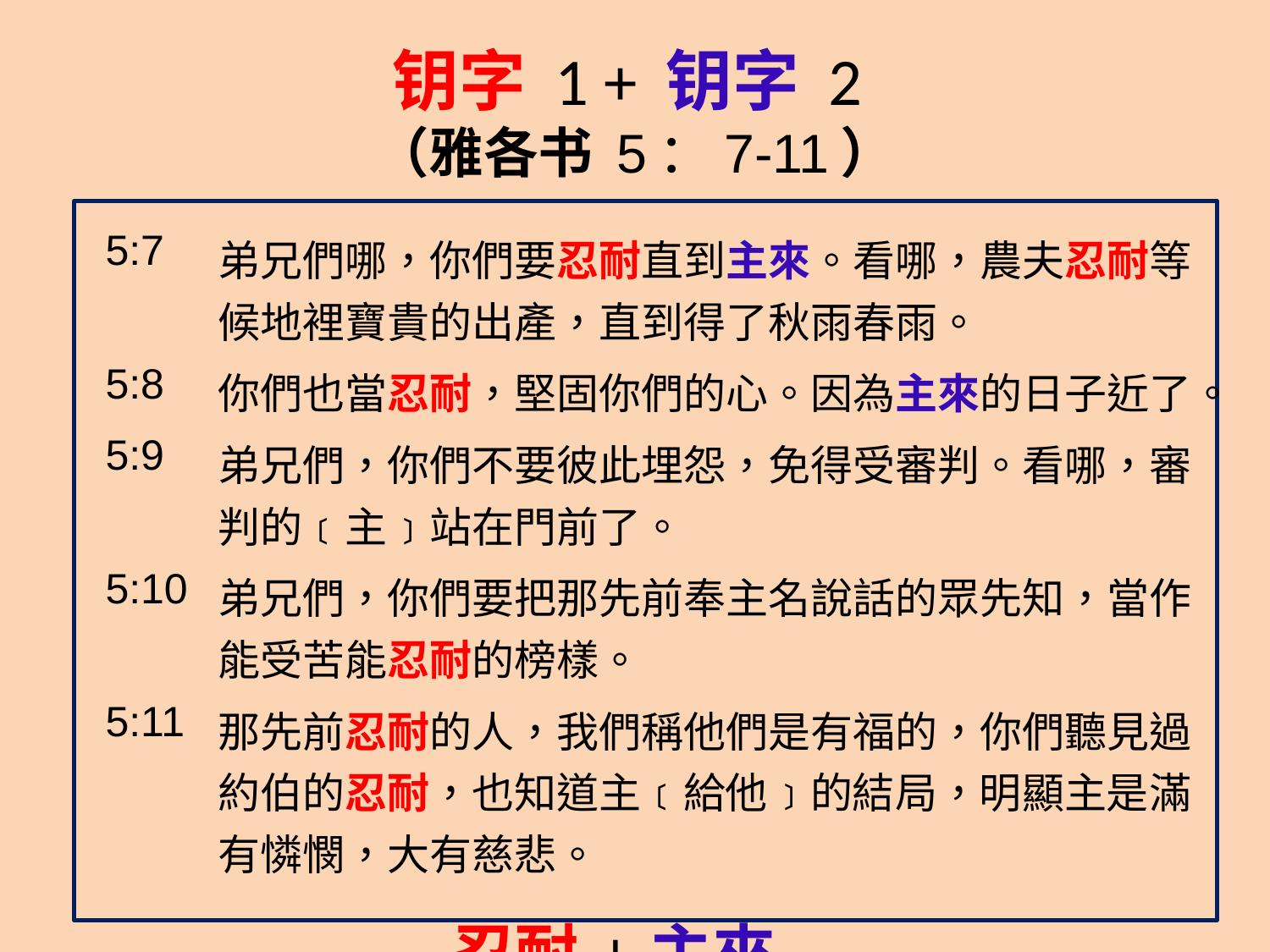

# 钥字 1 + 钥字 2 （雅各书 5：7-11）

| 5:7 | 弟兄們哪，你們要忍耐直到主來。看哪，農夫忍耐等候地裡寶貴的出產，直到得了秋雨春雨。 |
| --- | --- |
| 5:8 | 你們也當忍耐，堅固你們的心。因為主來的日子近了。 |
| 5:9 | 弟兄們，你們不要彼此埋怨，免得受審判。看哪，審判的﹝主﹞站在門前了。 |
| 5:10 | 弟兄們，你們要把那先前奉主名說話的眾先知，當作能受苦能忍耐的榜樣。 |
| 5:11 | 那先前忍耐的人，我們稱他們是有福的，你們聽見過約伯的忍耐，也知道主﹝給他﹞的結局，明顯主是滿有憐憫，大有慈悲。 忍耐+主來 |
|  |  |